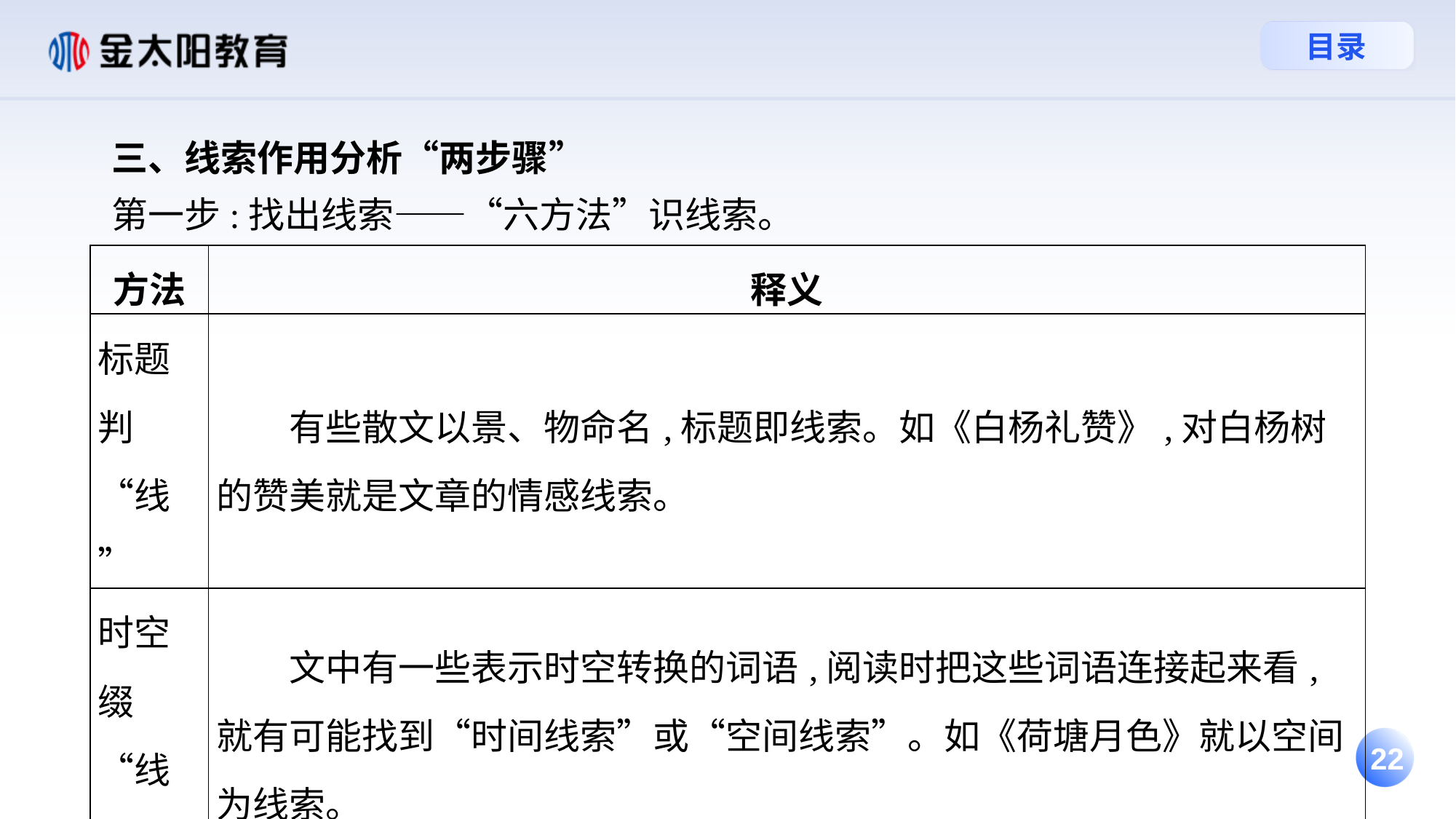

三、线索作用分析“两步骤”
       第一步:找出线索——“六方法”识线索。
| 方法 | 释义 |
| --- | --- |
| 标题判“线” | 有些散文以景、物命名,标题即线索。如《白杨礼赞》,对白杨树的赞美就是文章的情感线索。 |
| 时空缀“线” | 文中有一些表示时空转换的词语,阅读时把这些词语连接起来看,就有可能找到“时间线索”或“空间线索”。如《荷塘月色》就以空间为线索。 |
| 以物求“线” | 不少托物言志、叙事类散文,常用一个具体事物或象征事物贯串全文,这个事物常作为标题或在文中反复出现,作为行文线索以突出主旨。如《记一辆纺车》就是以“一辆纺车”这一常出现的物件作为线索的。 |